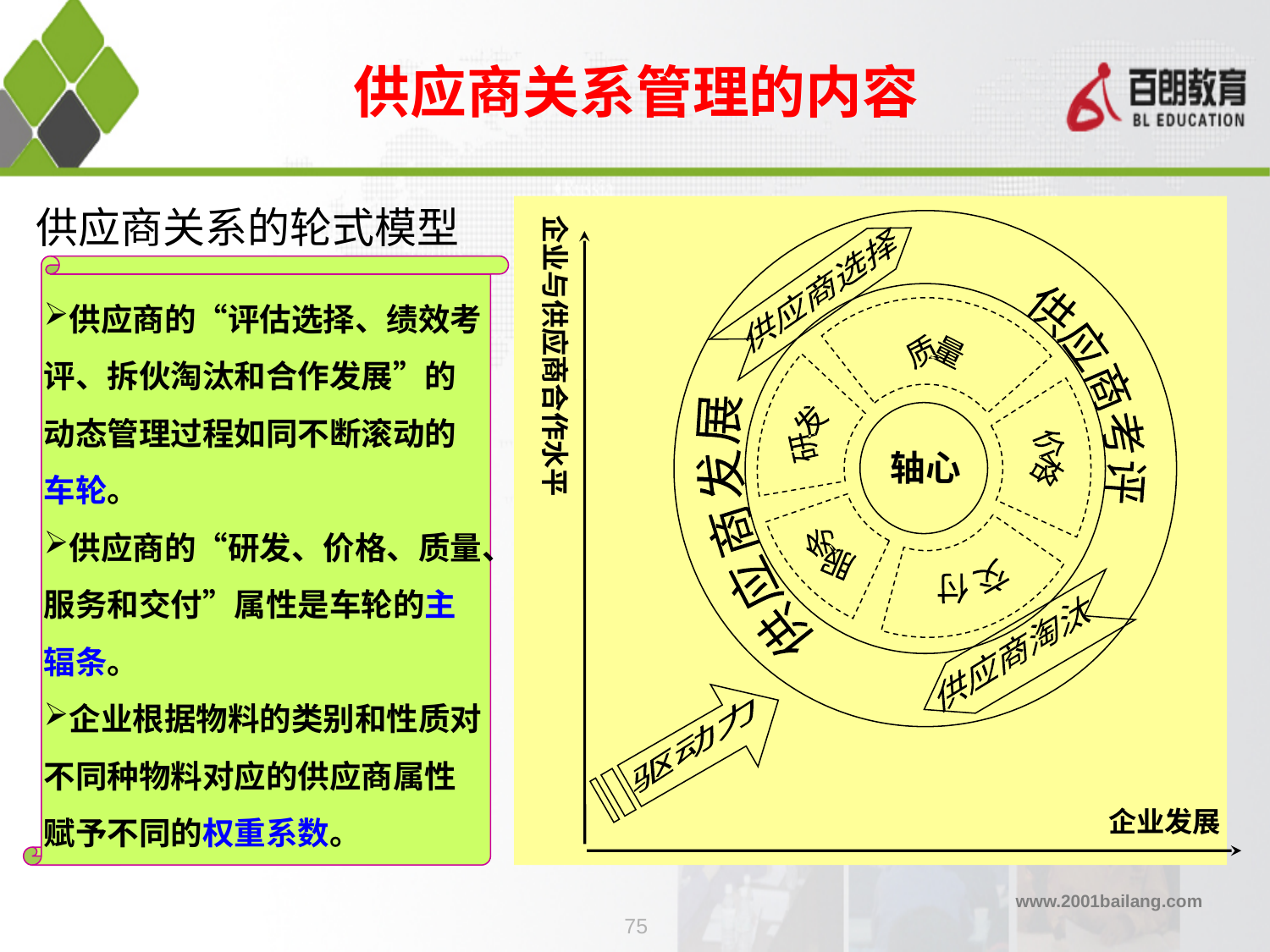

供应商关系管理的内容
供应商关系的轮式模型

企业与供应商合作水平

供应商选择

供应商考评
供应商发展

轴心
研发
价格
服务
交 付
供应商淘汰

驱动力

企业发展

供应商的“评估选择、绩效考评、拆伙淘汰和合作发展”的动态管理过程如同不断滚动的车轮。
供应商的“研发、价格、质量、服务和交付”属性是车轮的主辐条。
企业根据物料的类别和性质对不同种物料对应的供应商属性赋予不同的权重系数。
质量
75